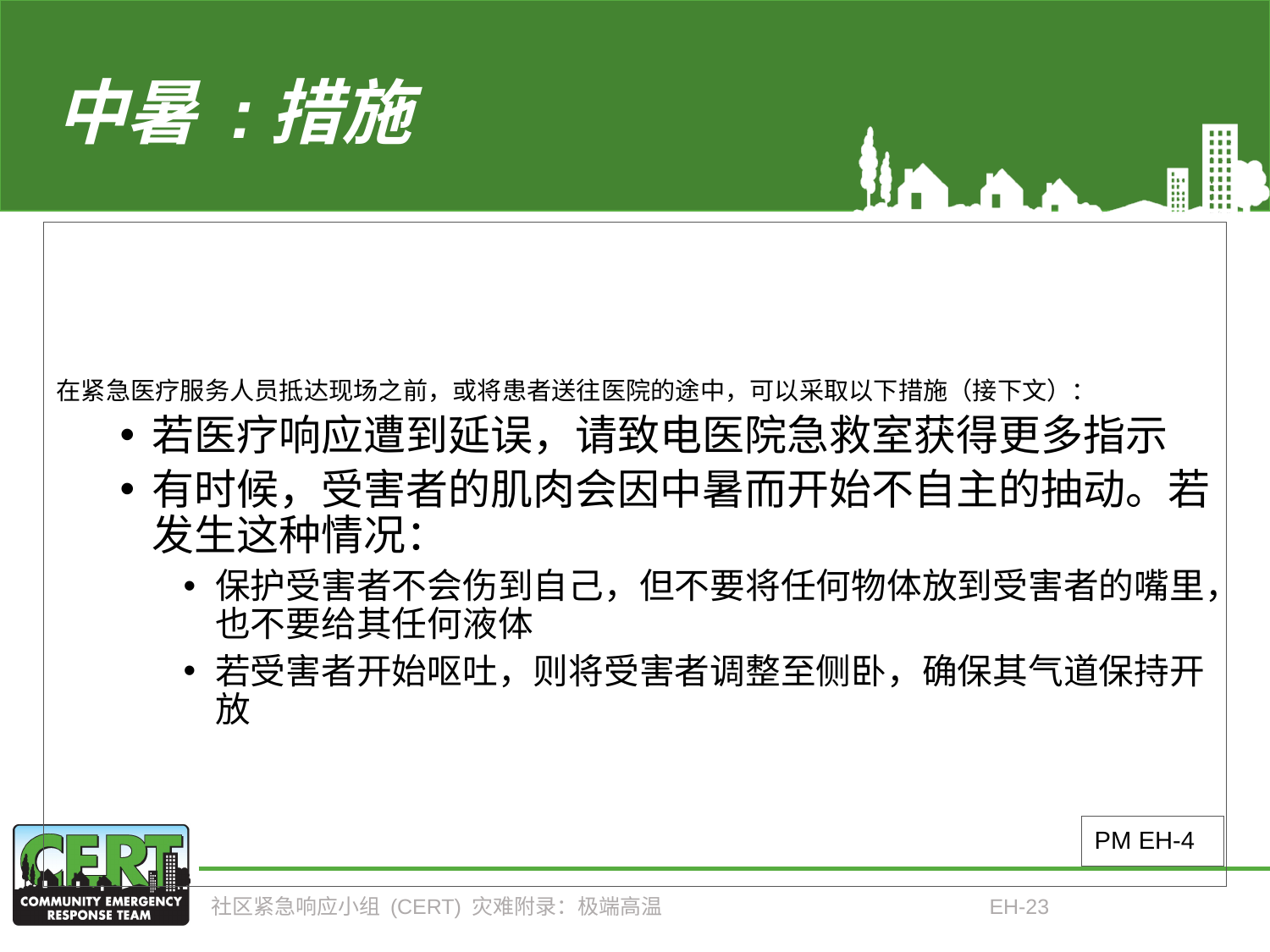

# 中暑 :措施
在紧急医疗服务人员抵达现场之前，或将患者送往医院的途中，可以采取以下措施（接下文）：
若医疗响应遭到延误，请致电医院急救室获得更多指示
有时候，受害者的肌肉会因中暑而开始不自主的抽动。若发生这种情况：
保护受害者不会伤到自己，但不要将任何物体放到受害者的嘴里，也不要给其任何液体
若受害者开始呕吐，则将受害者调整至侧卧，确保其气道保持开放
PM EH-4
社区紧急响应小组 (CERT) 灾难附录：极端高温
EH-23